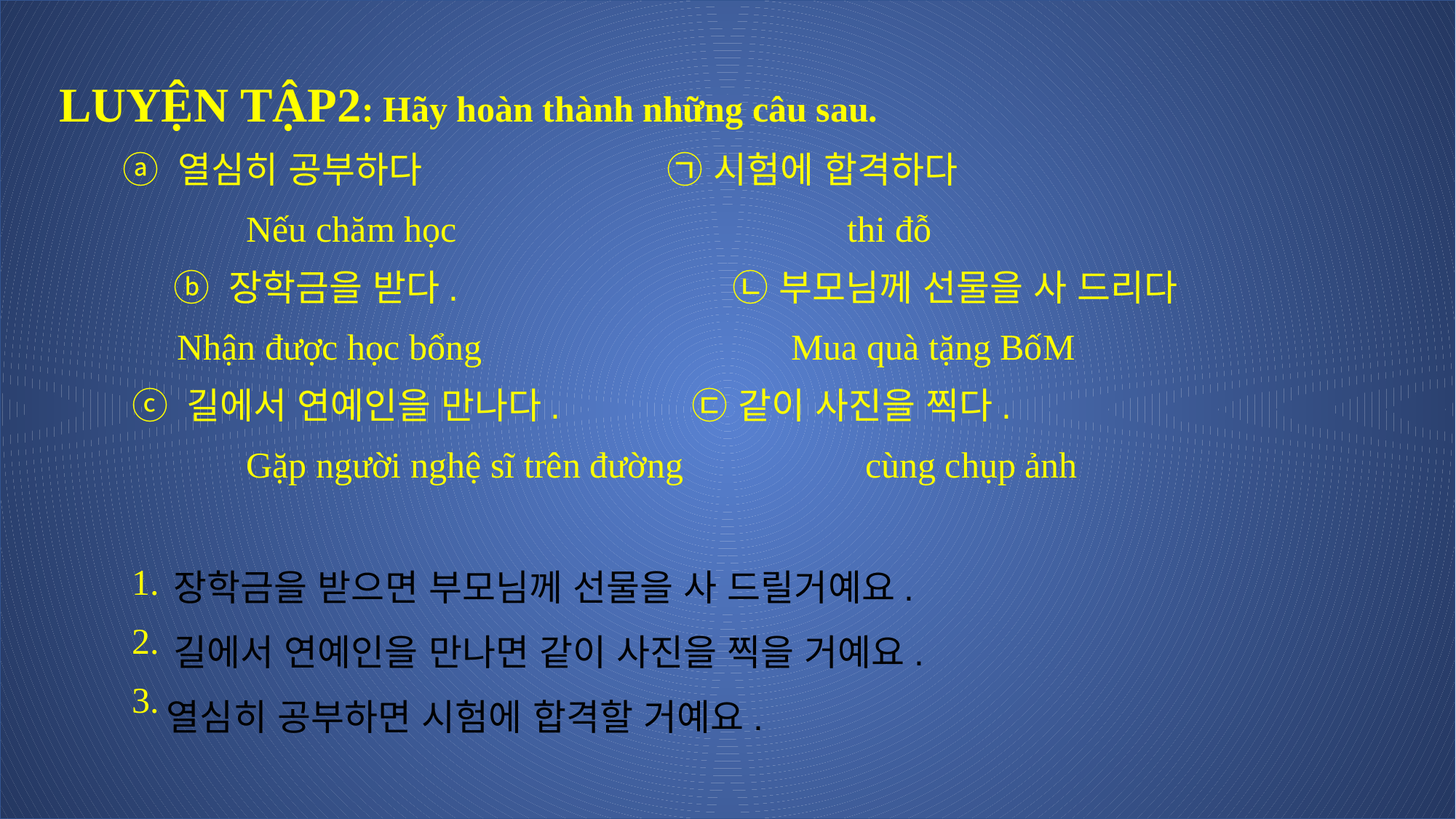

LUYỆN TẬP2: Hãy hoàn thành những câu sau.
ⓐ 열심히 공부하다                        ㉠ 시험에 합격하다
      Nếu chăm học                                           thi đỗ
     ⓑ 장학금을 받다.                          ㉡ 부모님께 선물을 사 드리다
     Nhận được học bổng                                  Mua quà tặng BốM
ⓒ 길에서 연예인을 만나다.            ㉢ 같이 사진을 찍다.
     Gặp người nghệ sĩ trên đường                    cùng chụp ảnh

1.
2.
3.
장학금을 받으면 부모님께 선물을 사 드릴거예요.
길에서 연예인을 만나면 같이 사진을 찍을 거예요.
열심히 공부하면 시험에 합격할 거예요.